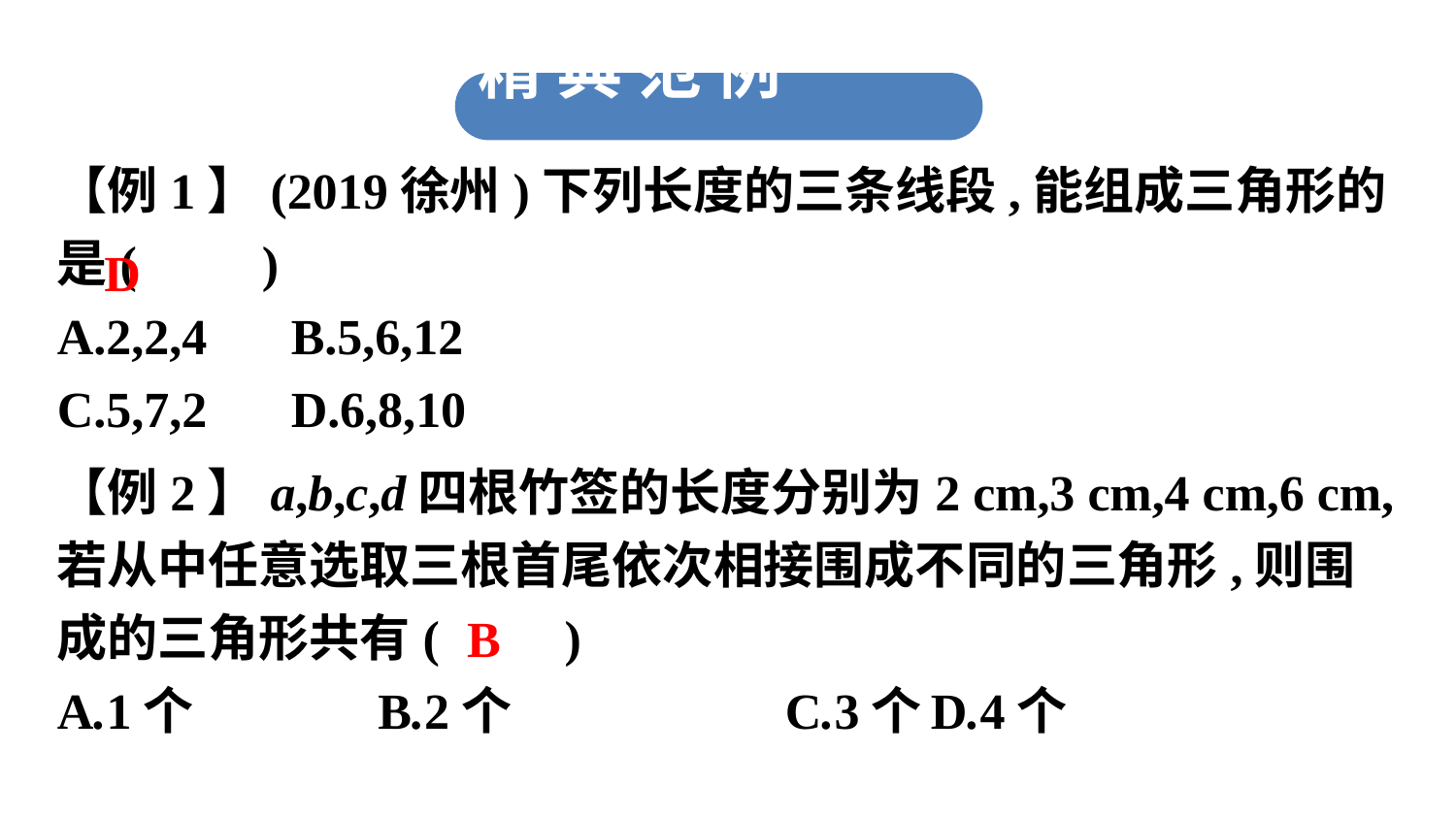

精 典 范 例
【例1】(2019徐州)下列长度的三条线段,能组成三角形的是(　　)
A.2,2,4　	B.5,6,12
C.5,7,2　	D.6,8,10
D
【例2】a,b,c,d四根竹签的长度分别为2 cm,3 cm,4 cm,6 cm,若从中任意选取三根首尾依次相接围成不同的三角形,则围成的三角形共有(　　)
A.1个		B.2个		C.3个	D.4个
B